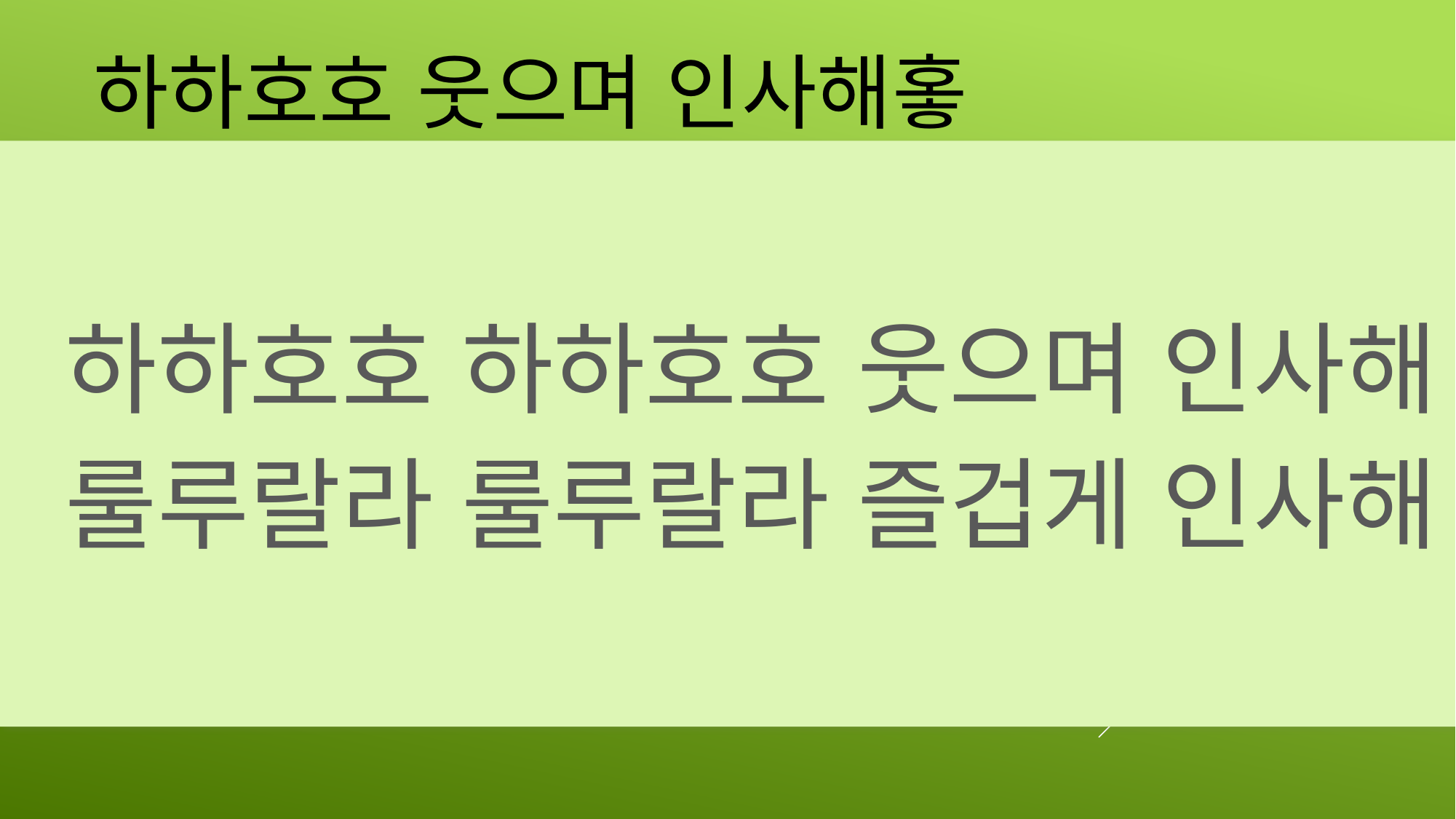

하하호호 웃으며 인사해홓
하하호호 하하호호 웃으며 인사해
룰루랄라 룰루랄라 즐겁게 인사해